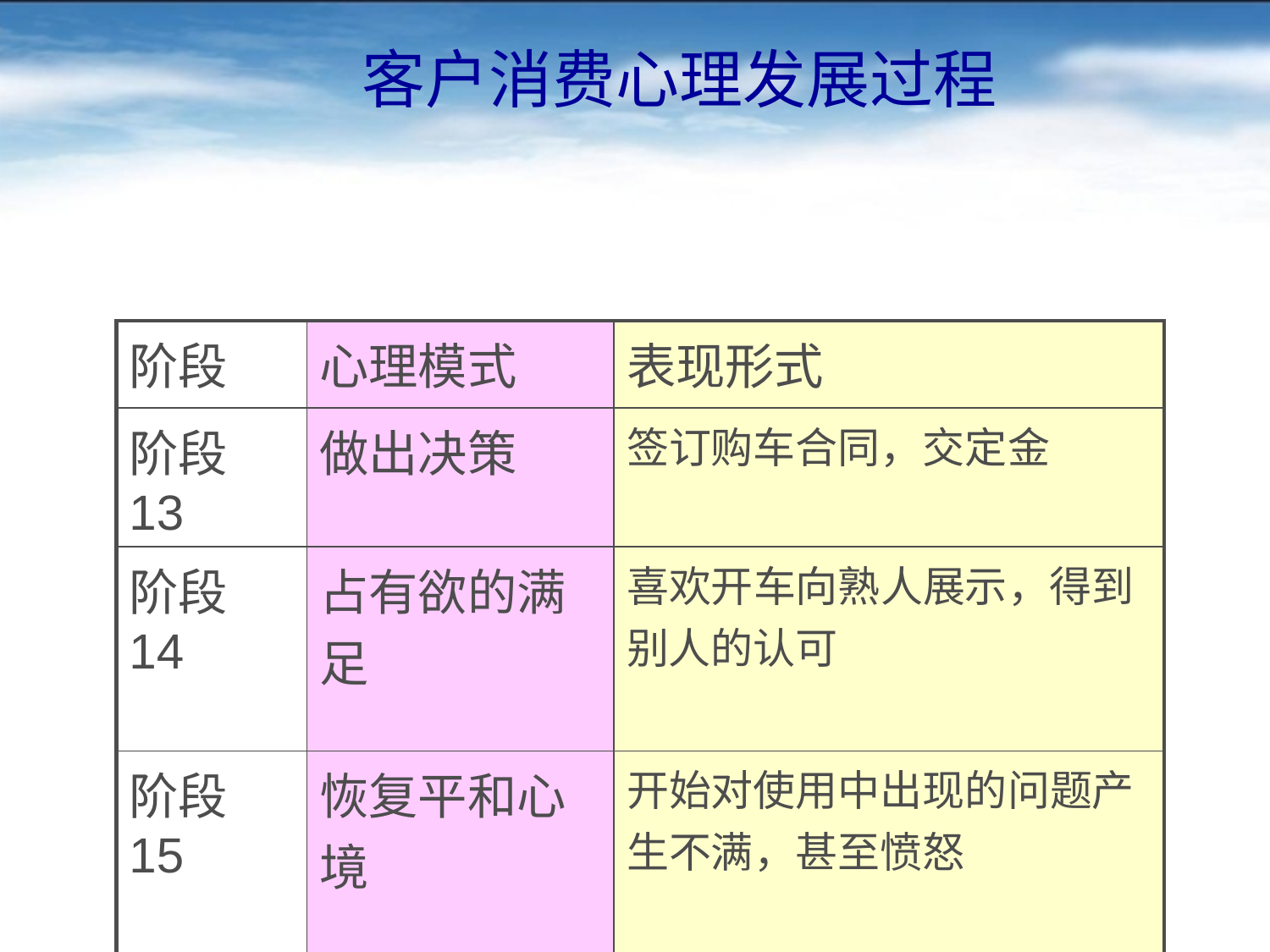

# 客户消费心理发展过程
| 阶段 | 心理模式 | 表现形式 |
| --- | --- | --- |
| 阶段13 | 做出决策 | 签订购车合同，交定金 |
| 阶段14 | 占有欲的满足 | 喜欢开车向熟人展示，得到别人的认可 |
| 阶段15 | 恢复平和心境 | 开始对使用中出现的问题产生不满，甚至愤怒 |